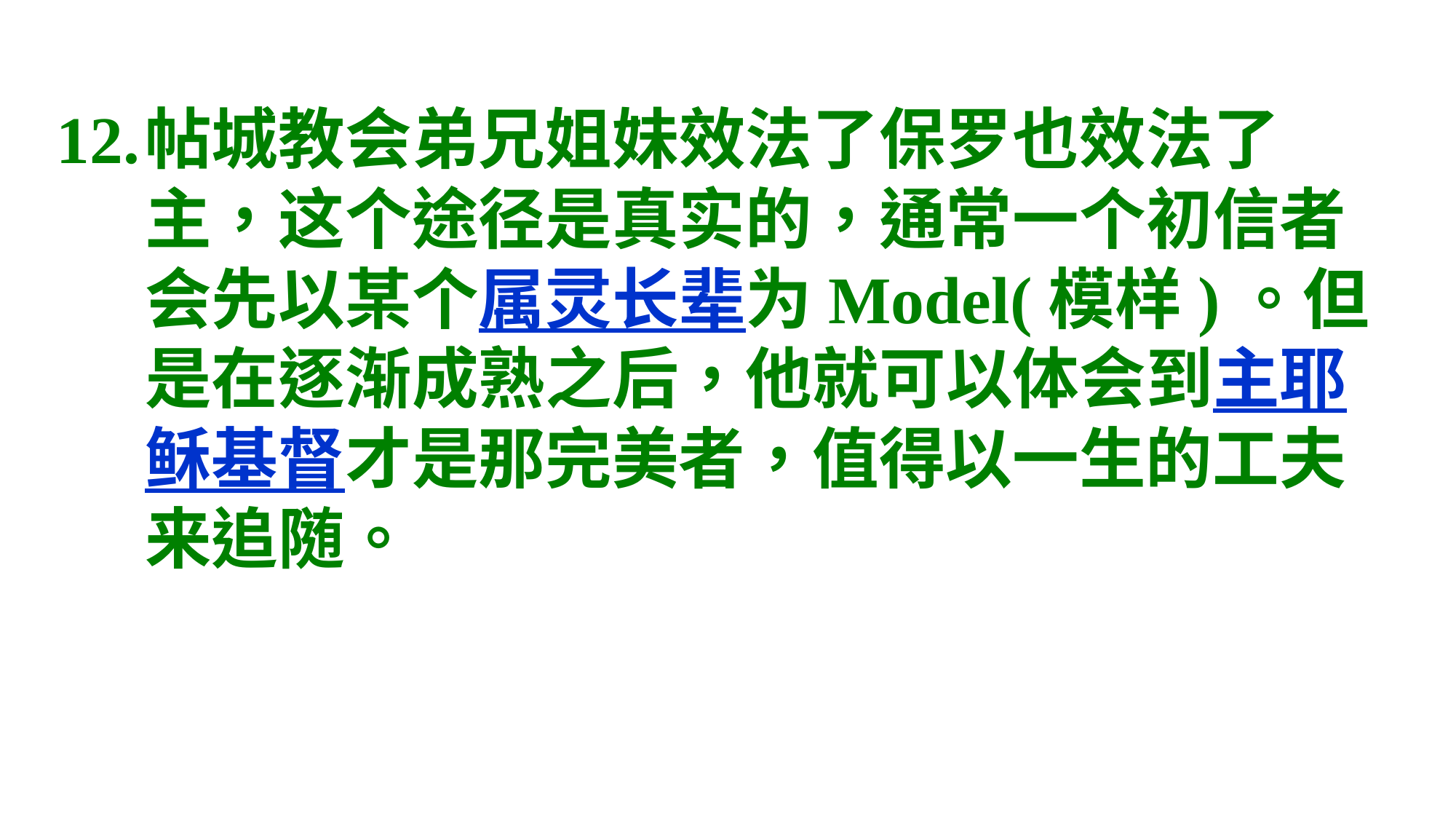

12.	帖城教会弟兄姐妹效法了保罗也效法了主，这个途径是真实的，通常一个初信者会先以某个属灵长辈为Model(模样)。但是在逐渐成熟之后，他就可以体会到主耶稣基督才是那完美者，值得以一生的工夫来追随。